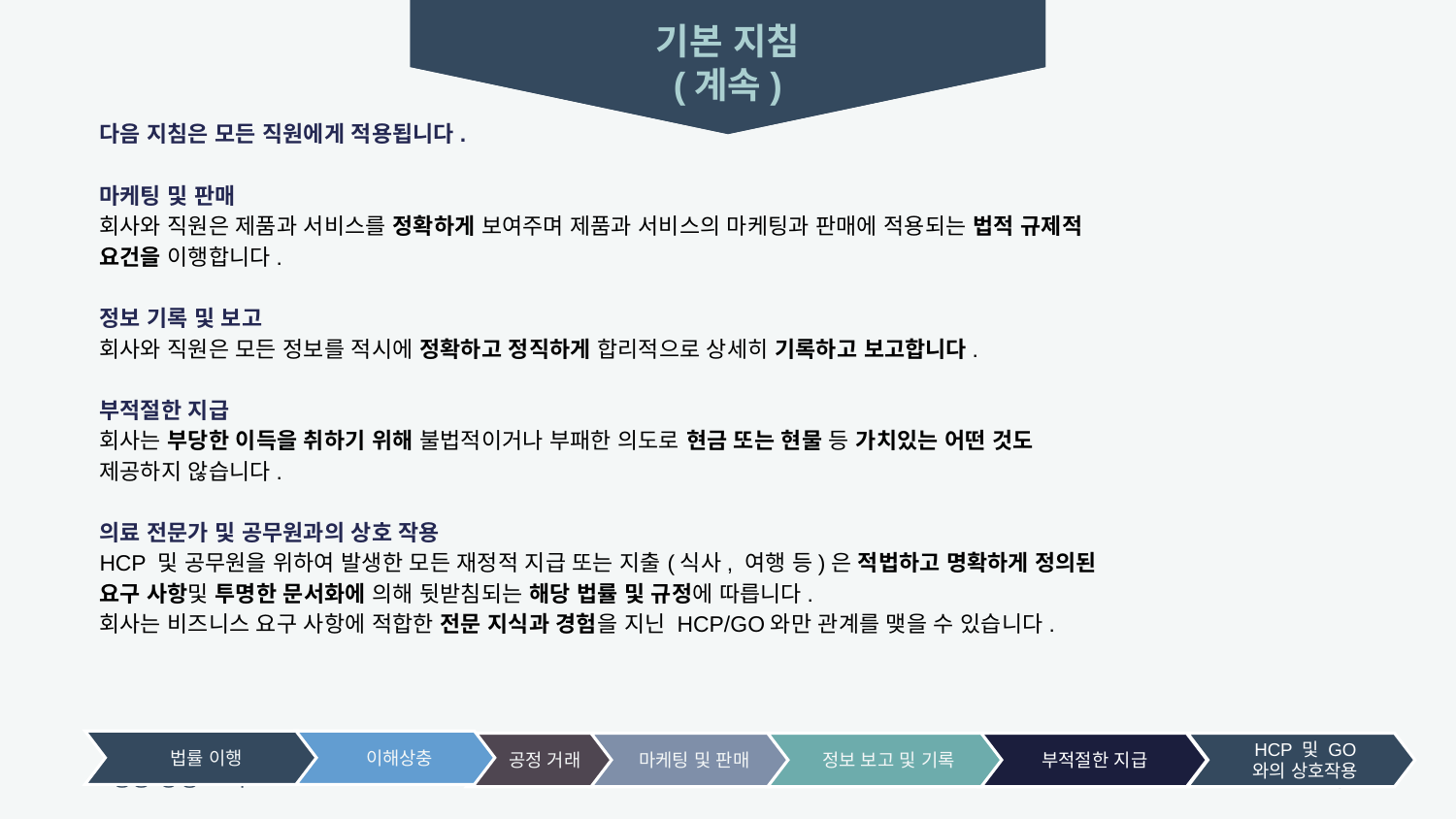

기본 지침
(계속)
다음 지침은 모든 직원에게 적용됩니다.

마케팅 및 판매
회사와 직원은 제품과 서비스를 정확하게 보여주며 제품과 서비스의 마케팅과 판매에 적용되는 법적 규제적
요건을 이행합니다.

정보 기록 및 보고
회사와 직원은 모든 정보를 적시에 정확하고 정직하게 합리적으로 상세히 기록하고 보고합니다.

부적절한 지급
회사는 부당한 이득을 취하기 위해 불법적이거나 부패한 의도로 현금 또는 현물 등 가치있는 어떤 것도
제공하지 않습니다.

의료 전문가 및 공무원과의 상호 작용
HCP 및 공무원을 위하여 발생한 모든 재정적 지급 또는 지출(식사, 여행 등)은 적법하고 명확하게 정의된
요구 사항및 투명한 문서화에 의해 뒷받침되는 해당 법률 및 규정에 따릅니다.
회사는 비즈니스 요구 사항에 적합한 전문 지식과 경험을 지닌 HCP/GO와만 관계를 맺을 수 있습니다.

법률 이행
이해상충
마케팅 및 판매
정보 보고 및 기록
부적절한 지급
HCP 및 GO
와의 상호작용
공정 거래
8